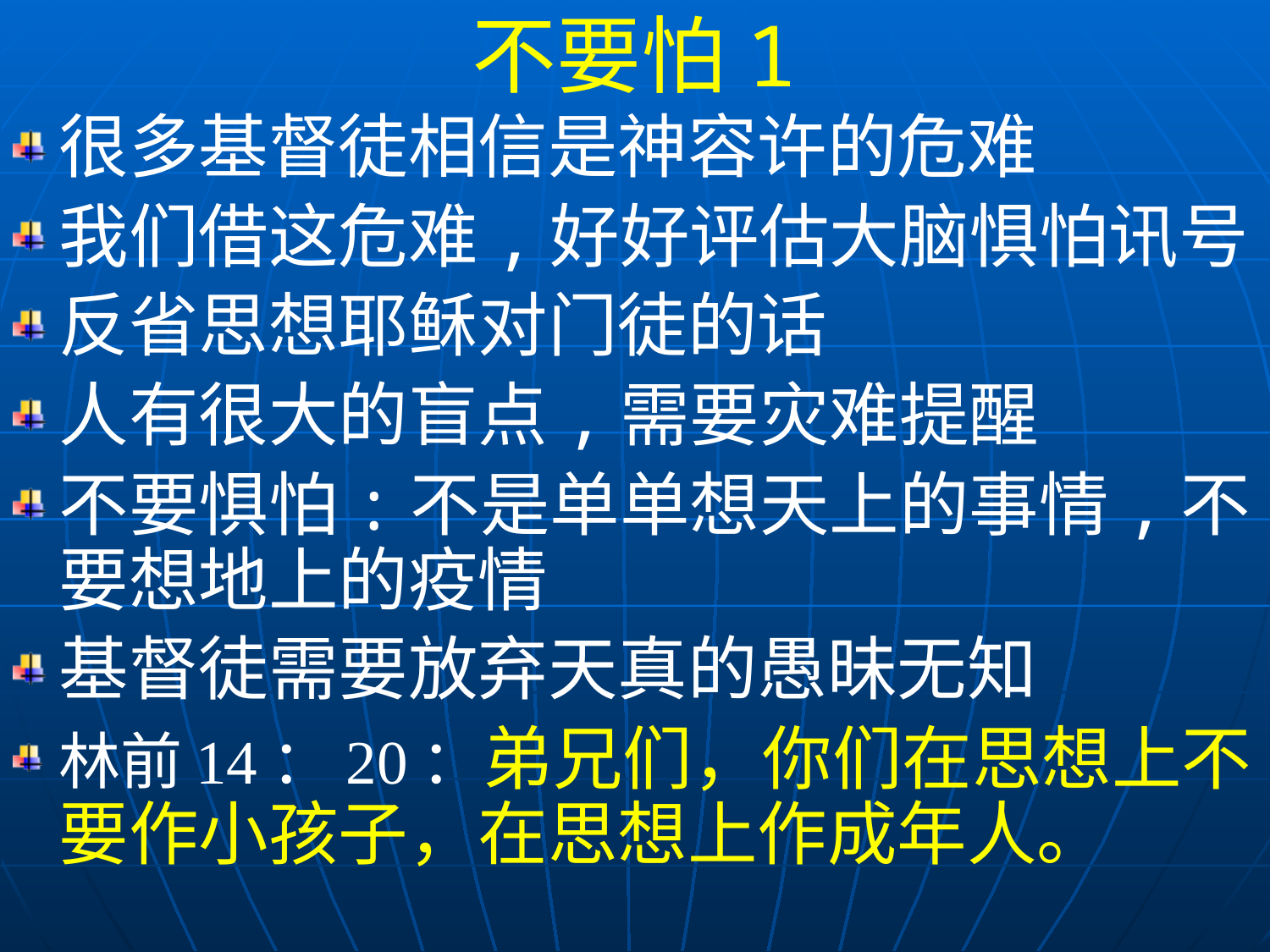

不要怕1
很多基督徒相信是神容许的危难
我们借这危难,好好评估大脑惧怕讯号
反省思想耶稣对门徒的话
人有很大的盲点,需要灾难提醒
不要惧怕:不是单单想天上的事情,不要想地上的疫情
基督徒需要放弃天真的愚昧无知
林前14：20：弟兄们，你们在思想上不要作小孩子，在思想上作成年人。